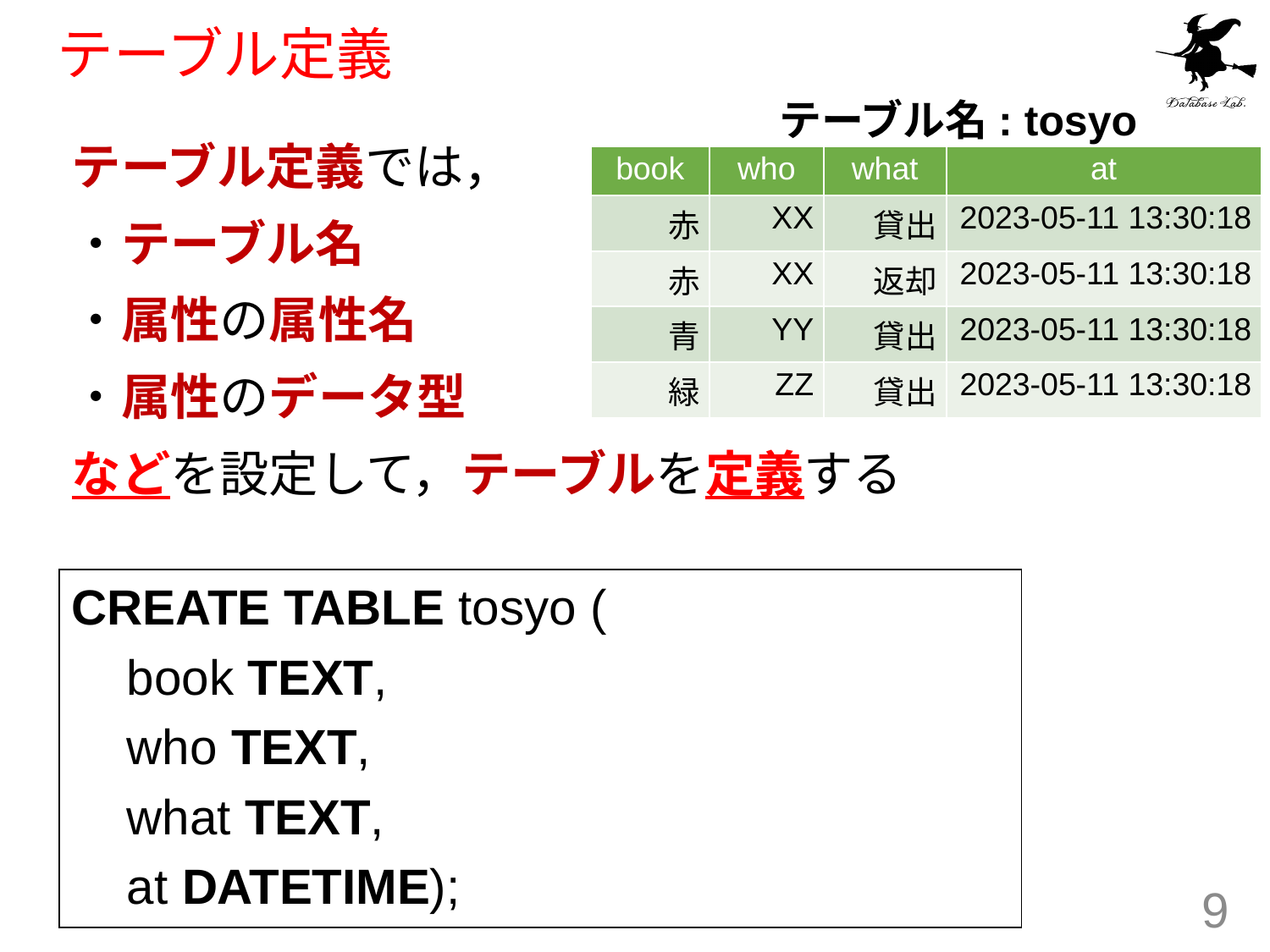

# テーブル定義
テーブル名: tosyo
テーブル定義では，
・テーブル名
・属性の属性名
・属性のデータ型
などを設定して，テーブルを定義する
| book | who | what | at |
| --- | --- | --- | --- |
| 赤 | XX | 貸出 | 2023-05-11 13:30:18 |
| 赤 | XX | 返却 | 2023-05-11 13:30:18 |
| 青 | YY | 貸出 | 2023-05-11 13:30:18 |
| 緑 | ZZ | 貸出 | 2023-05-11 13:30:18 |
CREATE TABLE tosyo (
    book TEXT,
    who TEXT,
    what TEXT,
    at DATETIME);

9